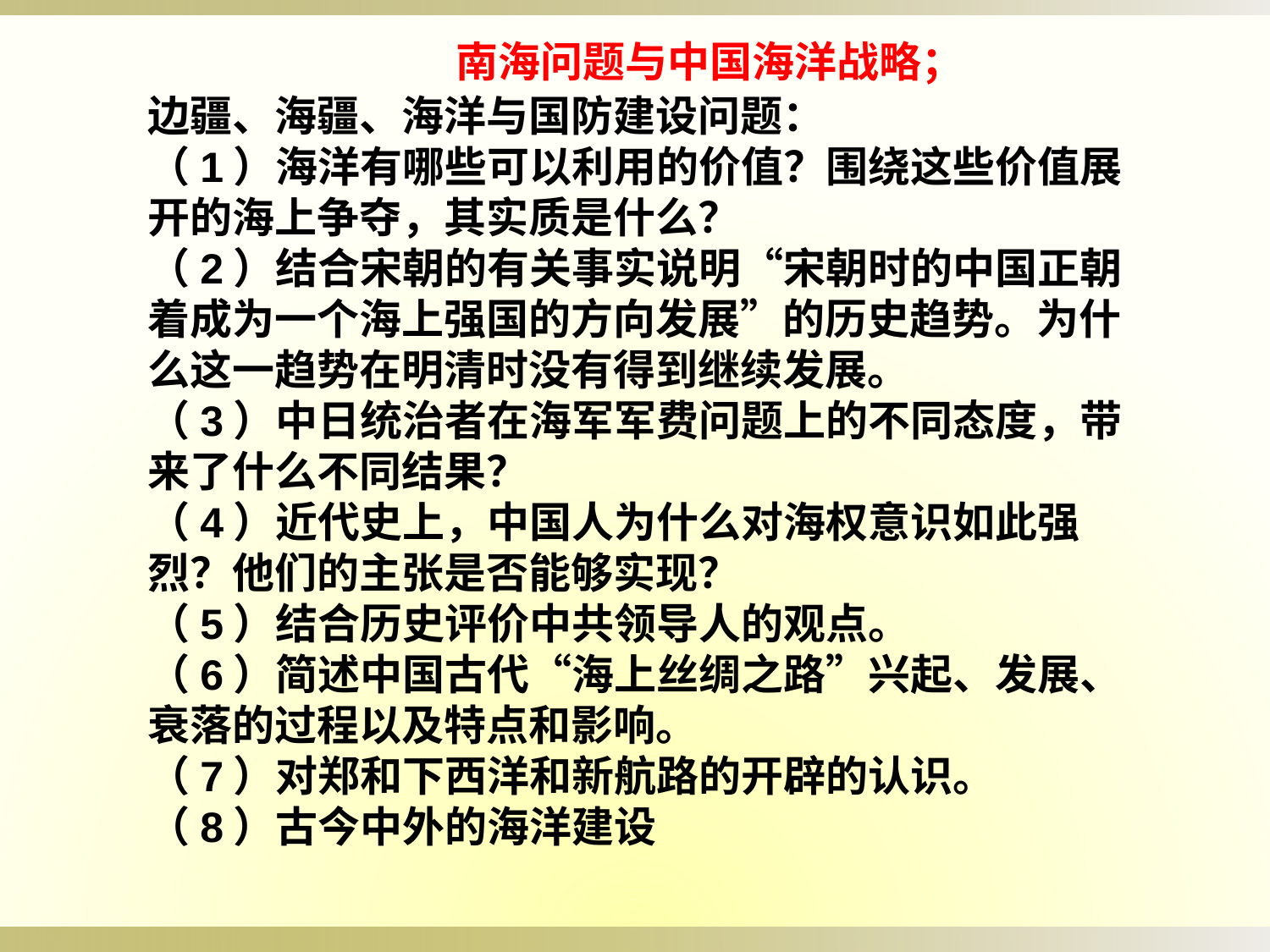

南海问题与中国海洋战略；
边疆、海疆、海洋与国防建设问题：
（1）海洋有哪些可以利用的价值？围绕这些价值展开的海上争夺，其实质是什么？
（2）结合宋朝的有关事实说明“宋朝时的中国正朝着成为一个海上强国的方向发展”的历史趋势。为什么这一趋势在明清时没有得到继续发展。
（3）中日统治者在海军军费问题上的不同态度，带来了什么不同结果？
（4）近代史上，中国人为什么对海权意识如此强烈？他们的主张是否能够实现？
（5）结合历史评价中共领导人的观点。
（6）简述中国古代“海上丝绸之路”兴起、发展、衰落的过程以及特点和影响。
（7）对郑和下西洋和新航路的开辟的认识。
（8）古今中外的海洋建设